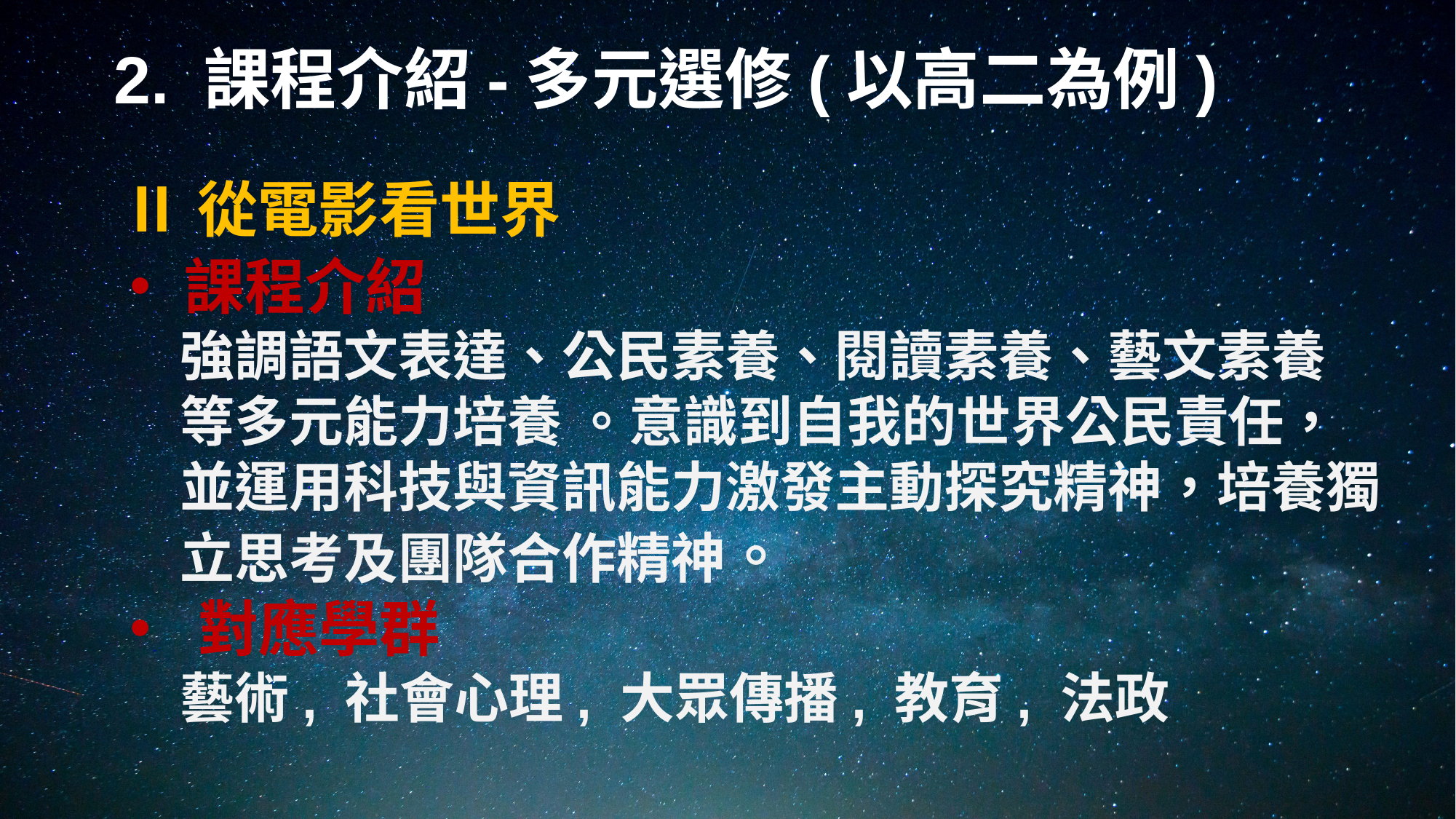

# 2. 課程介紹-多元選修(以高二為例)
Ⅱ從電影看世界

課程介紹
   強調語文表達、公民素養、閱讀素養、藝文素養
   等多元能力培養 。意識到自我的世界公民責任，
   並運用科技與資訊能力激發主動探究精神，培養獨
   立思考及團隊合作精神。
對應學群
   藝術, 社會心理, 大眾傳播, 教育, 法政